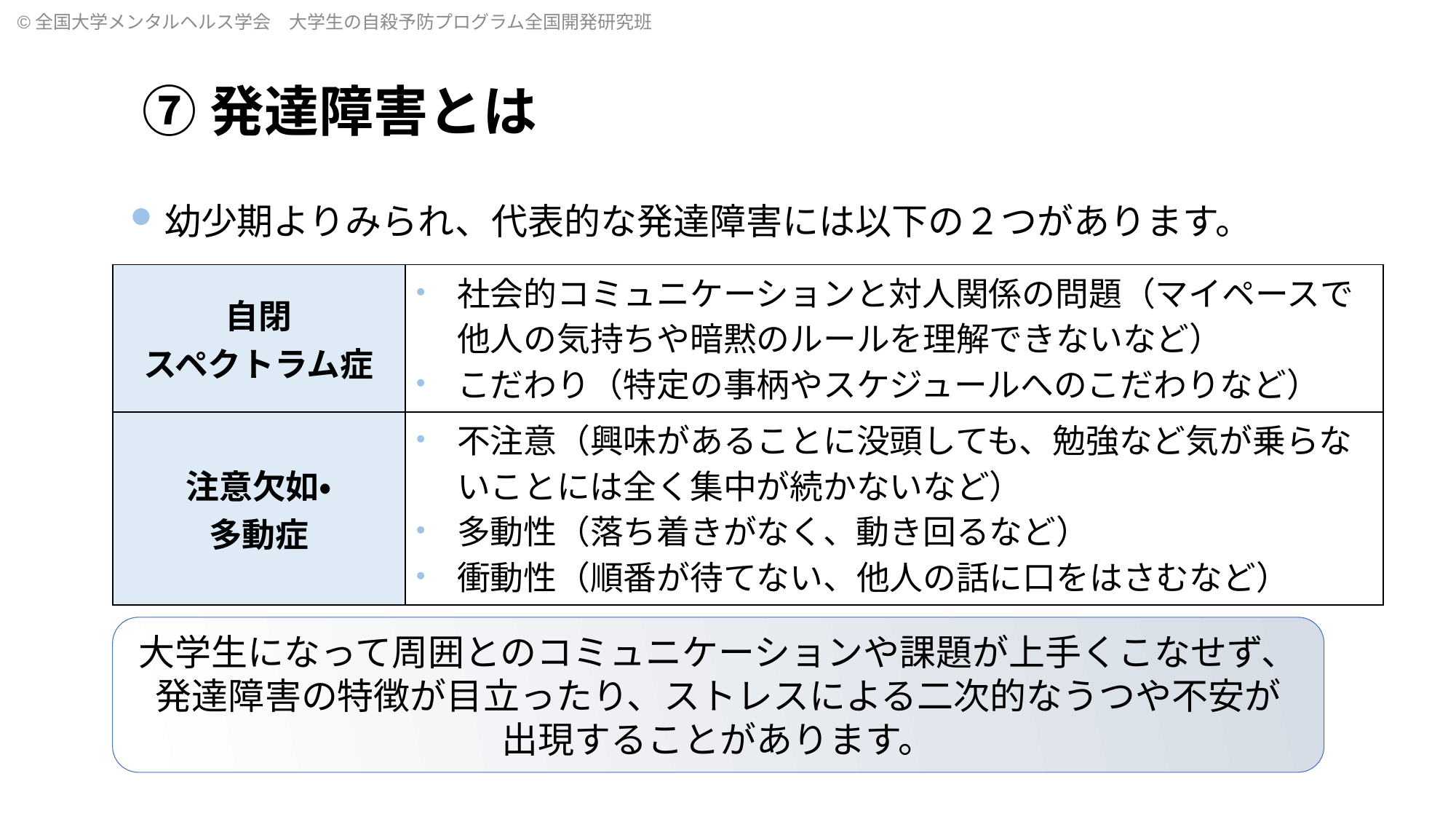

# ⑦発達障害とは
幼少期よりみられ、代表的な発達障害には以下の２つがあります。
| 自閉 スペクトラム症 | 社会的コミュニケーションと対人関係の問題（マイペースで他人の気持ちや暗黙のルールを理解できないなど） こだわり（特定の事柄やスケジュールへのこだわりなど） |
| --- | --- |
| 注意欠如・ 多動症 | 不注意（興味があることに没頭しても、勉強など気が乗らないことには全く集中が続かないなど） 多動性（落ち着きがなく、動き回るなど） 衝動性（順番が待てない、他人の話に口をはさむなど） |
大学生になって周囲とのコミュニケーションや課題が上手くこなせず、発達障害の特徴が目立ったり、ストレスによる二次的なうつや不安が
出現することがあります。